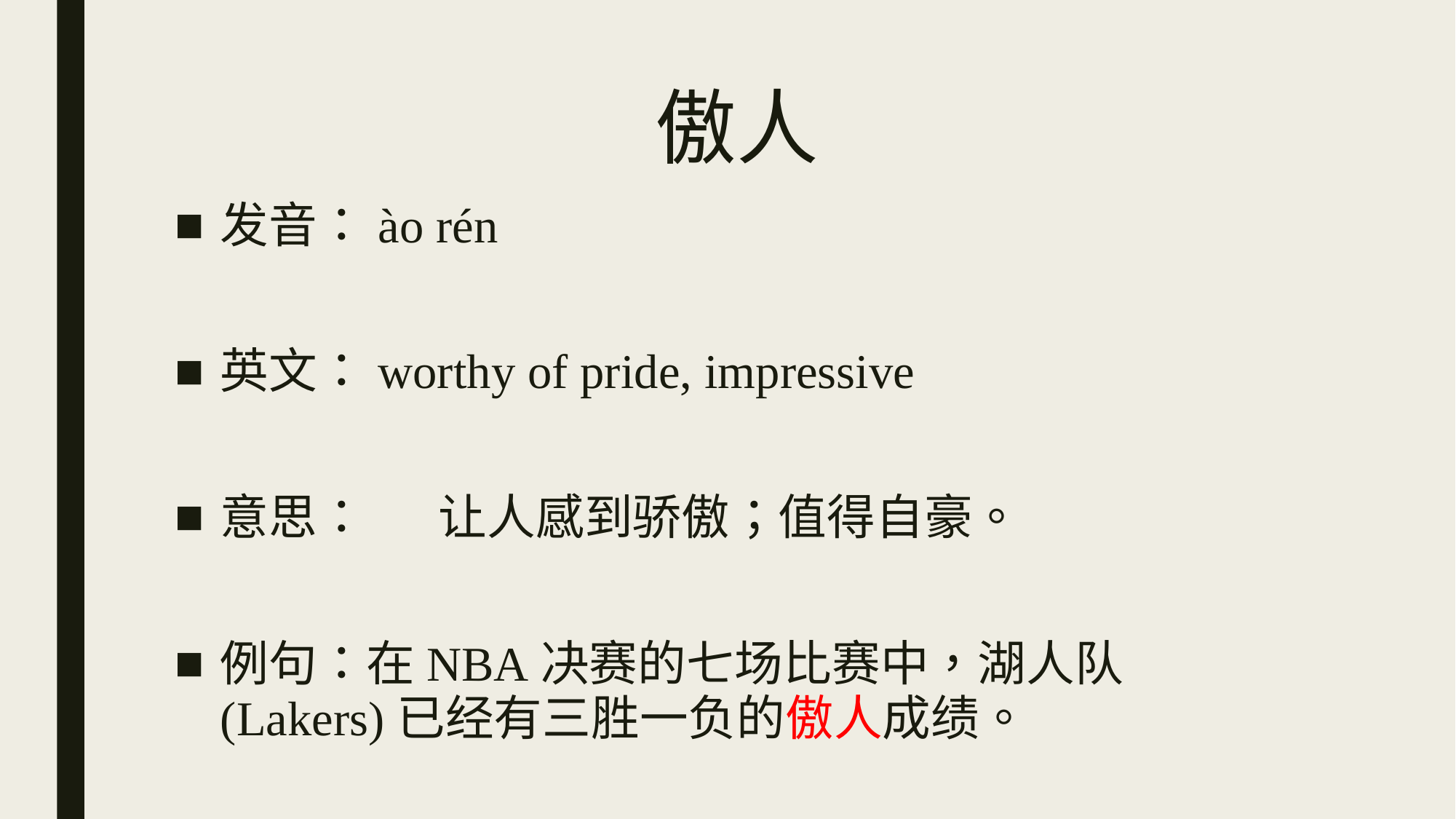

# 傲人
发音：ào rén

英文：worthy of pride, impressive

意思：	让人感到骄傲；值得自豪。

例句：在NBA决赛的七场比赛中，湖人队(Lakers)已经有三胜一负的傲人成绩。